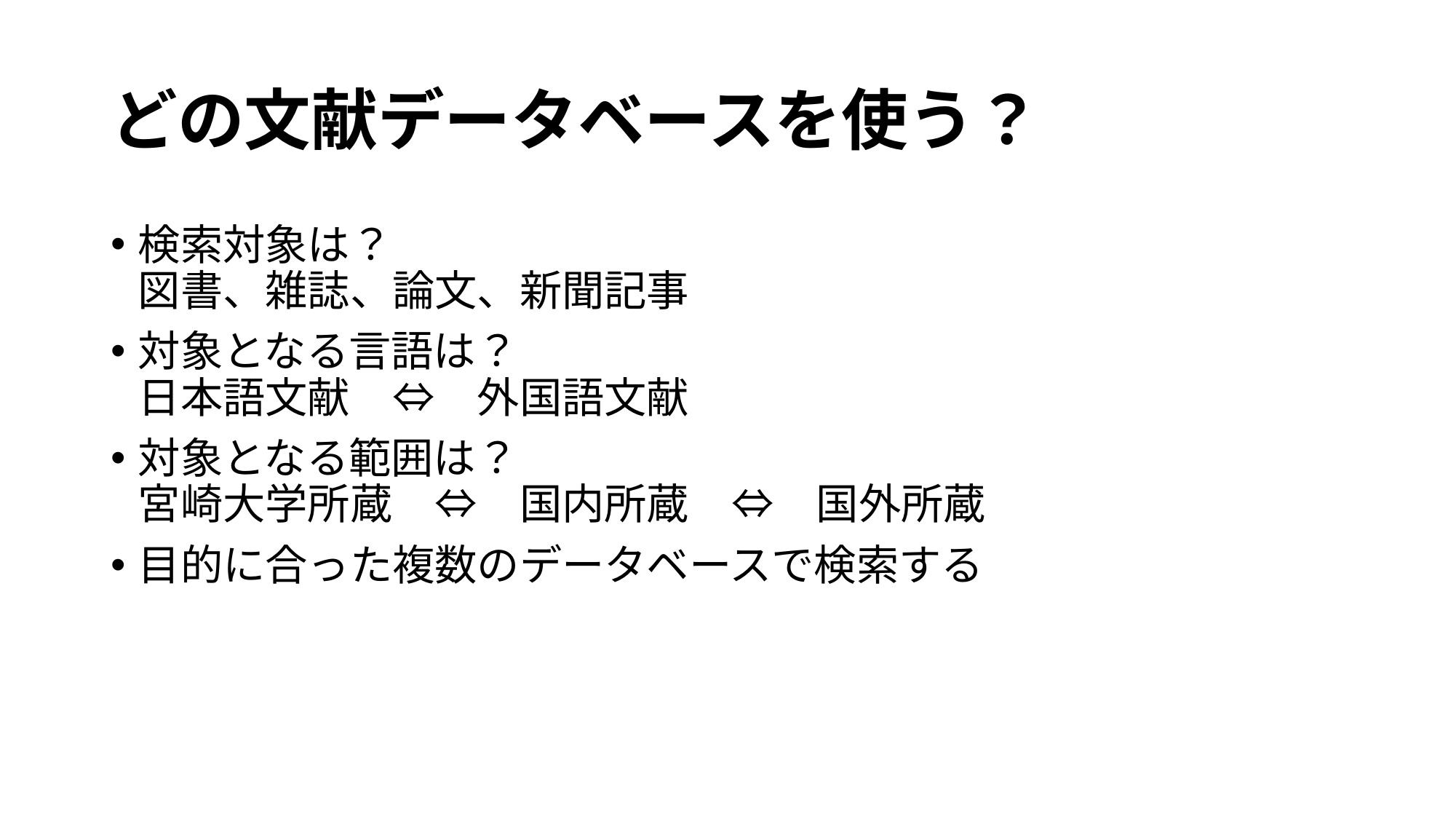

# どの文献データベースを使う？
検索対象は？
図書、雑誌、論文、新聞記事
対象となる言語は？
日本語文献　⇔　外国語文献
対象となる範囲は？
宮崎大学所蔵　⇔　国内所蔵　⇔　国外所蔵
目的に合った複数のデータベースで検索する